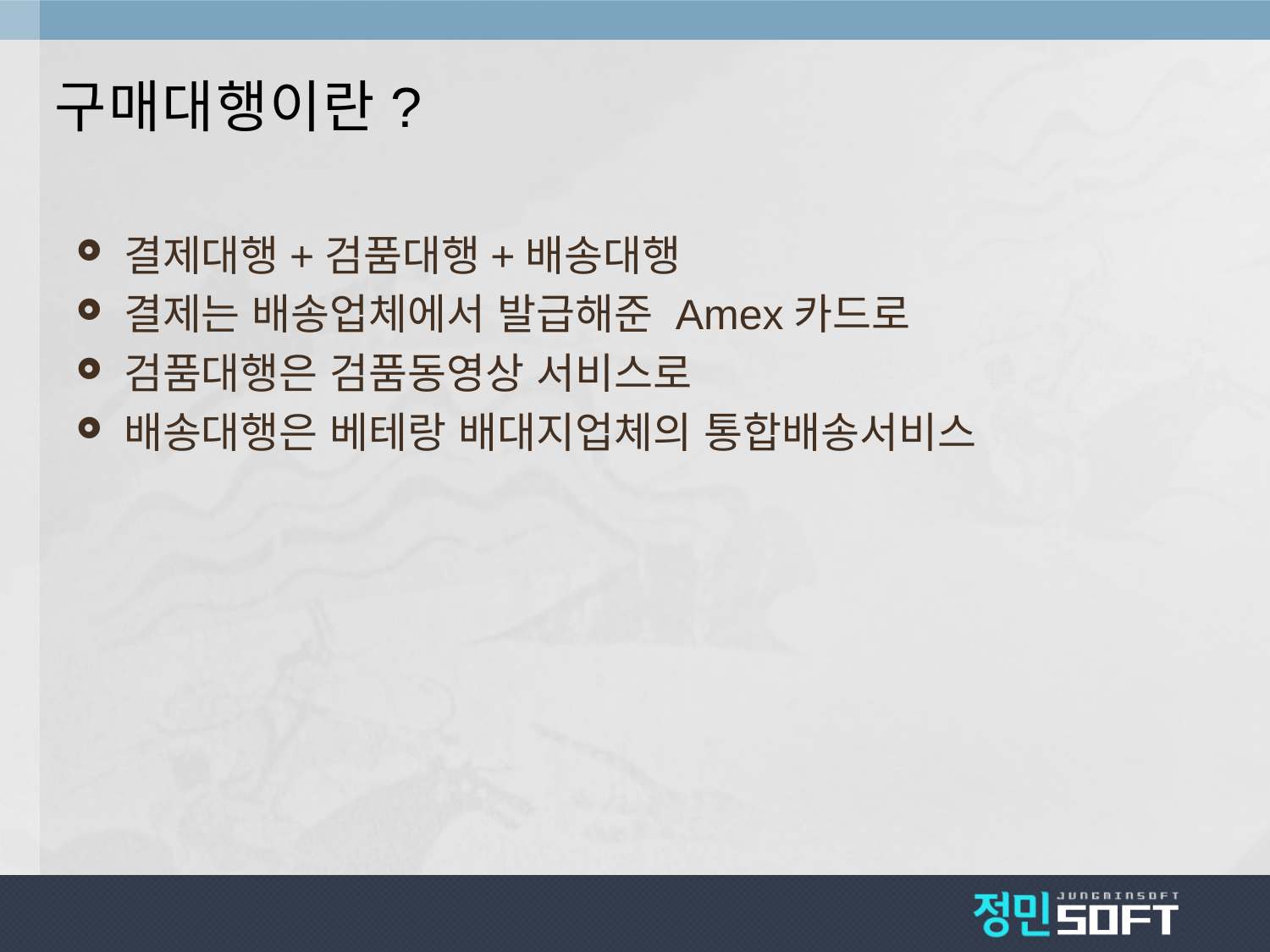

# 구매대행이란?
결제대행+검품대행+배송대행
결제는 배송업체에서 발급해준 Amex카드로
검품대행은 검품동영상 서비스로
배송대행은 베테랑 배대지업체의 통합배송서비스